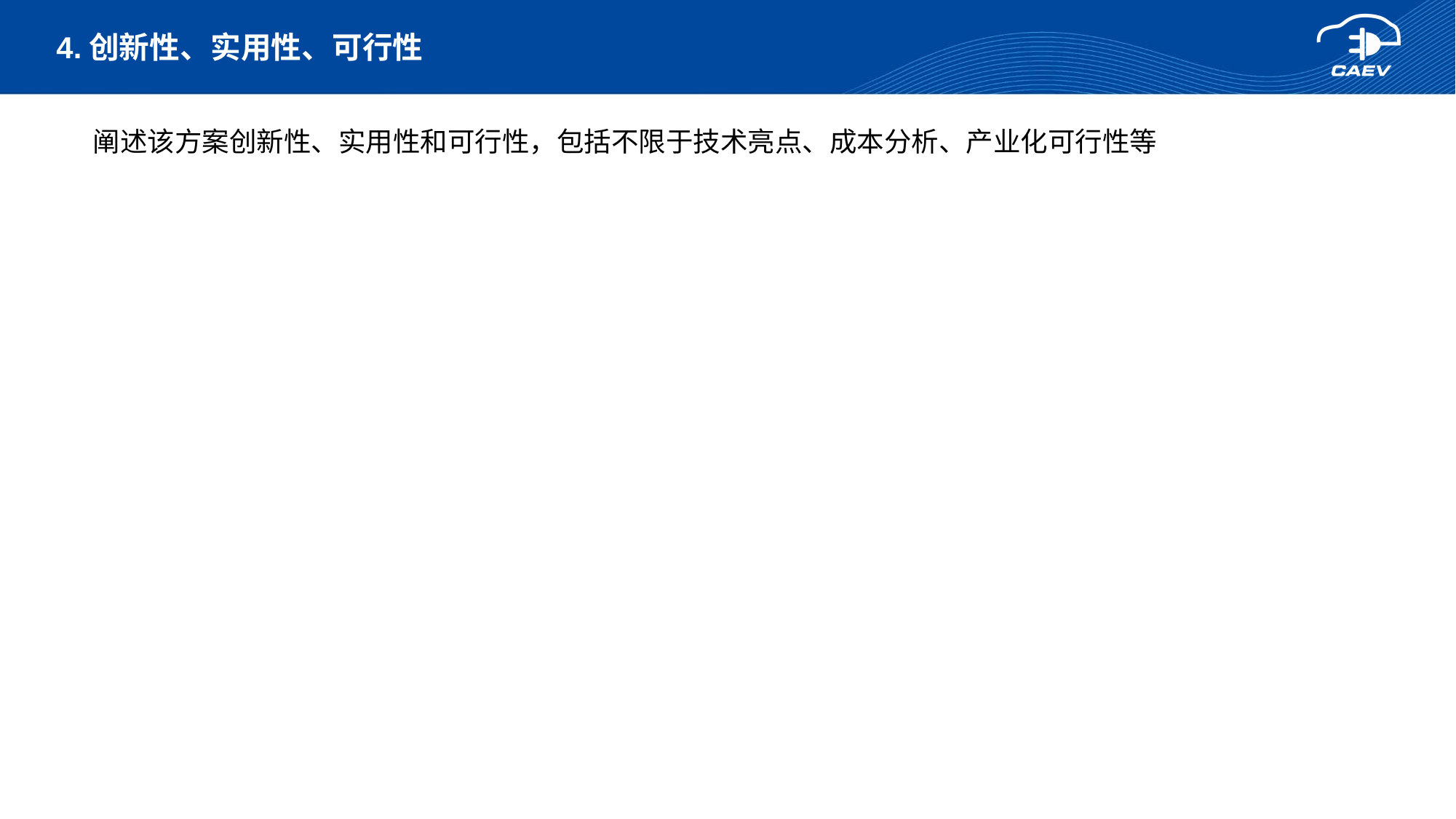

4.创新性、实用性、可行性
阐述该方案创新性、实用性和可行性，包括不限于技术亮点、成本分析、产业化可行性等